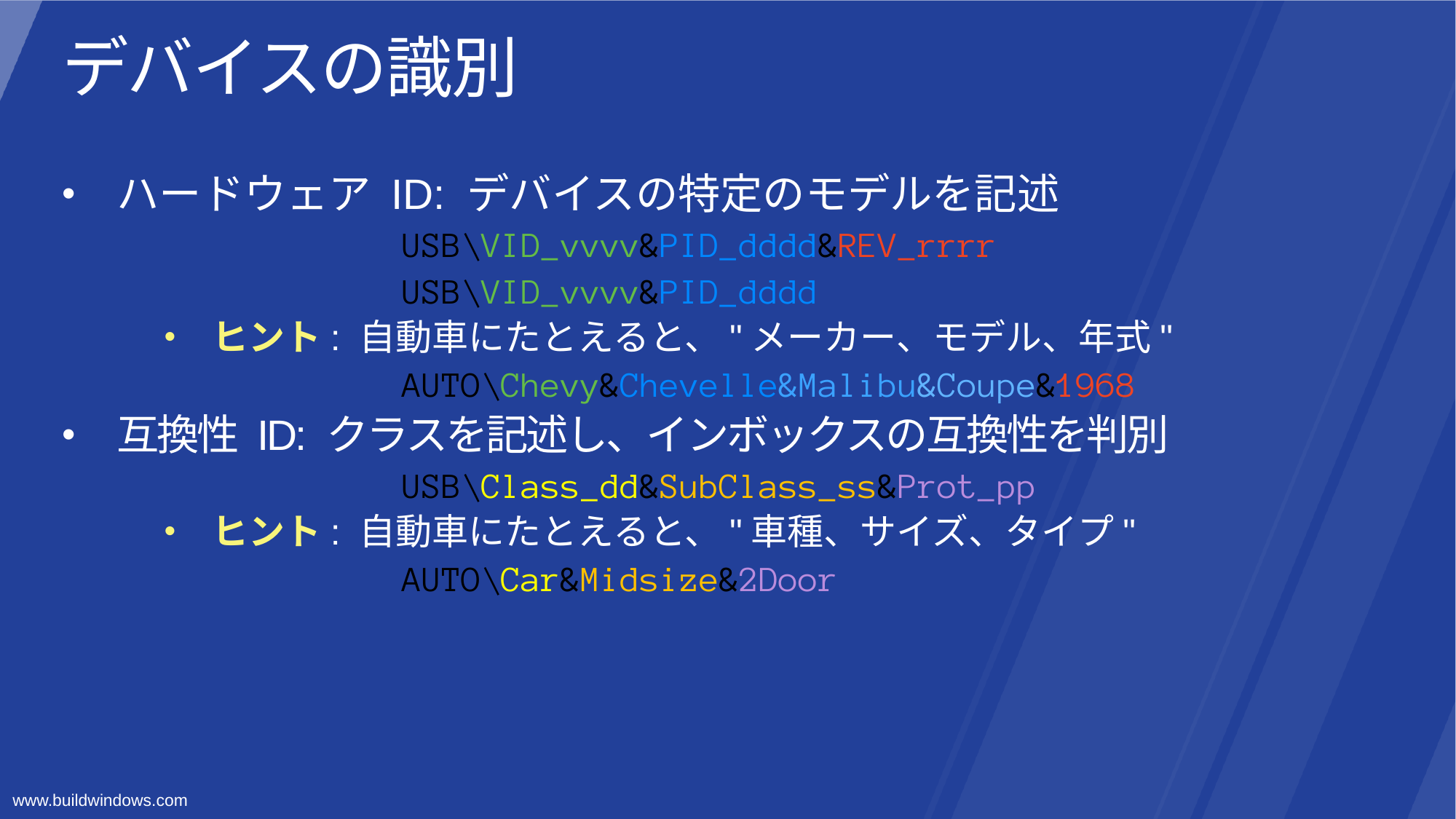

# デバイスの識別
ハードウェア ID: デバイスの特定のモデルを記述
		 USB\VID_vvvv&PID_dddd&REV_rrrr
		 USB\VID_vvvv&PID_dddd
ヒント: 自動車にたとえると、"メーカー、モデル、年式"
		 AUTO\Chevy&Chevelle&Malibu&Coupe&1968
互換性 ID: クラスを記述し、インボックスの互換性を判別
		 USB\Class_dd&SubClass_ss&Prot_pp
ヒント: 自動車にたとえると、"車種、サイズ、タイプ"
		 AUTO\Car&Midsize&2Door